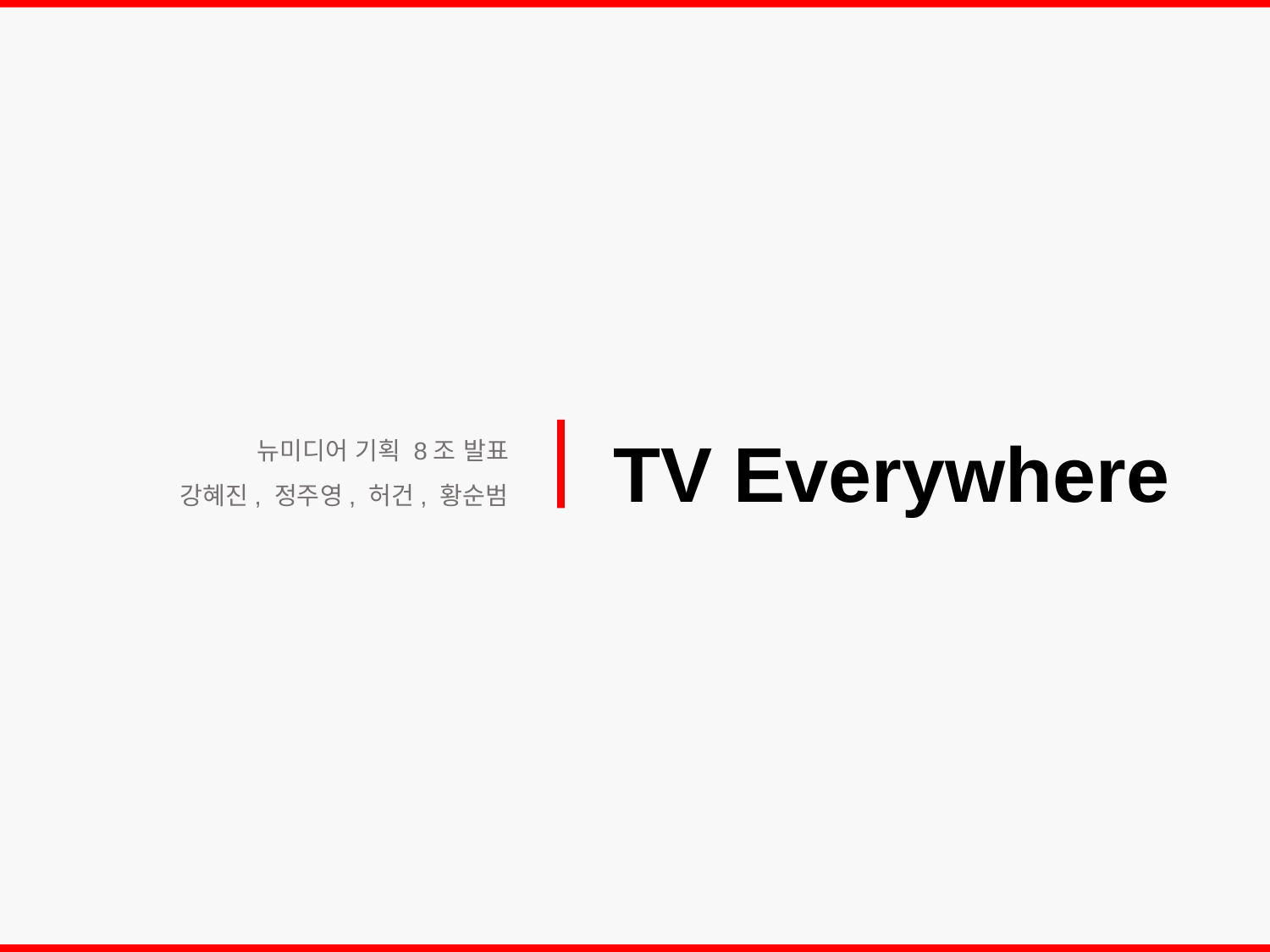

뉴미디어 기획 8조 발표
강혜진, 정주영, 허건, 황순범
TV Everywhere